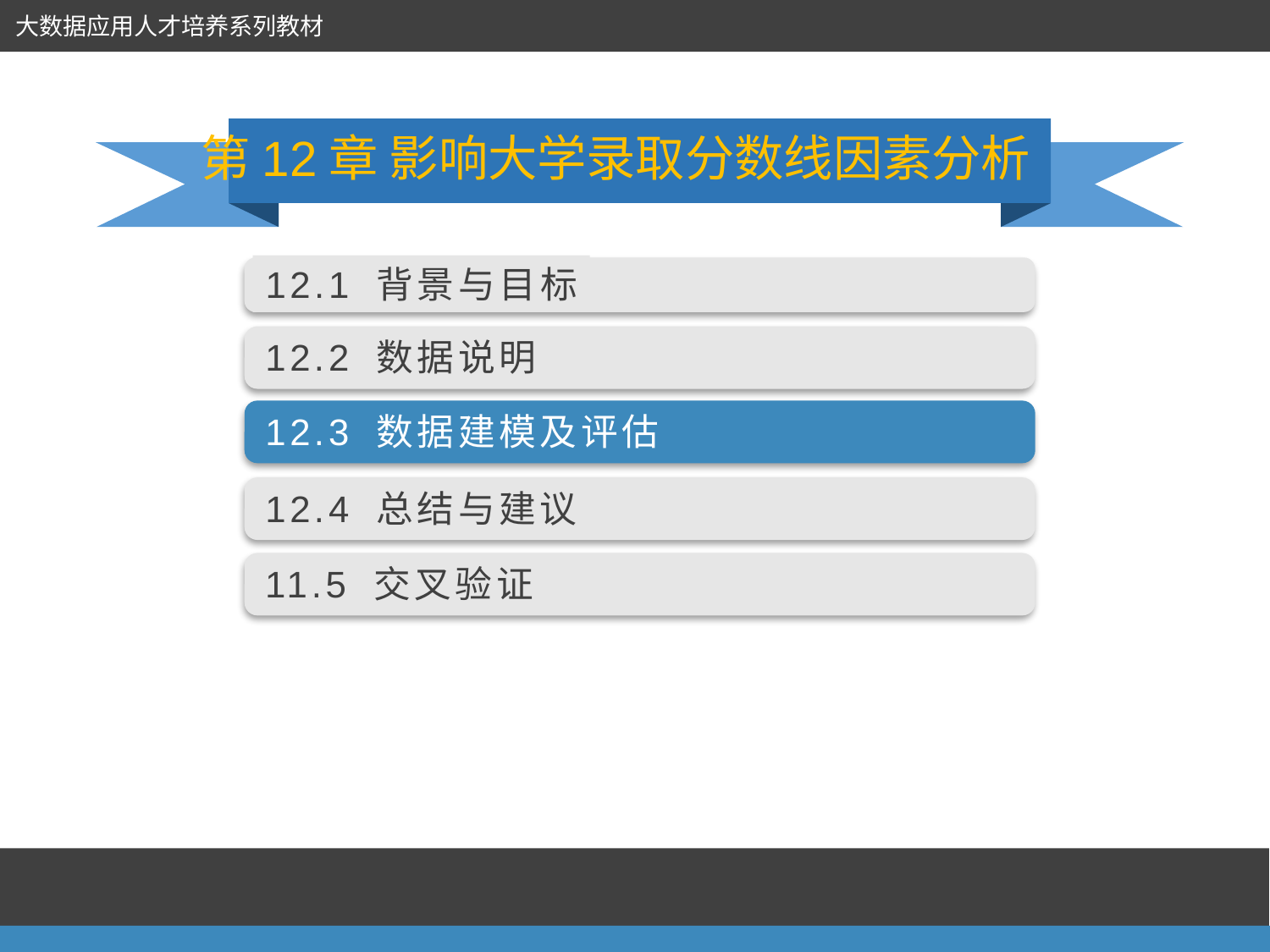

大数据应用人才培养系列教材

第12章 影响大学录取分数线因素分析
12.1 背景与目标

12.2 数据说明

12.3 数据建模及评估

12.4 总结与建议

11.5 交叉验证